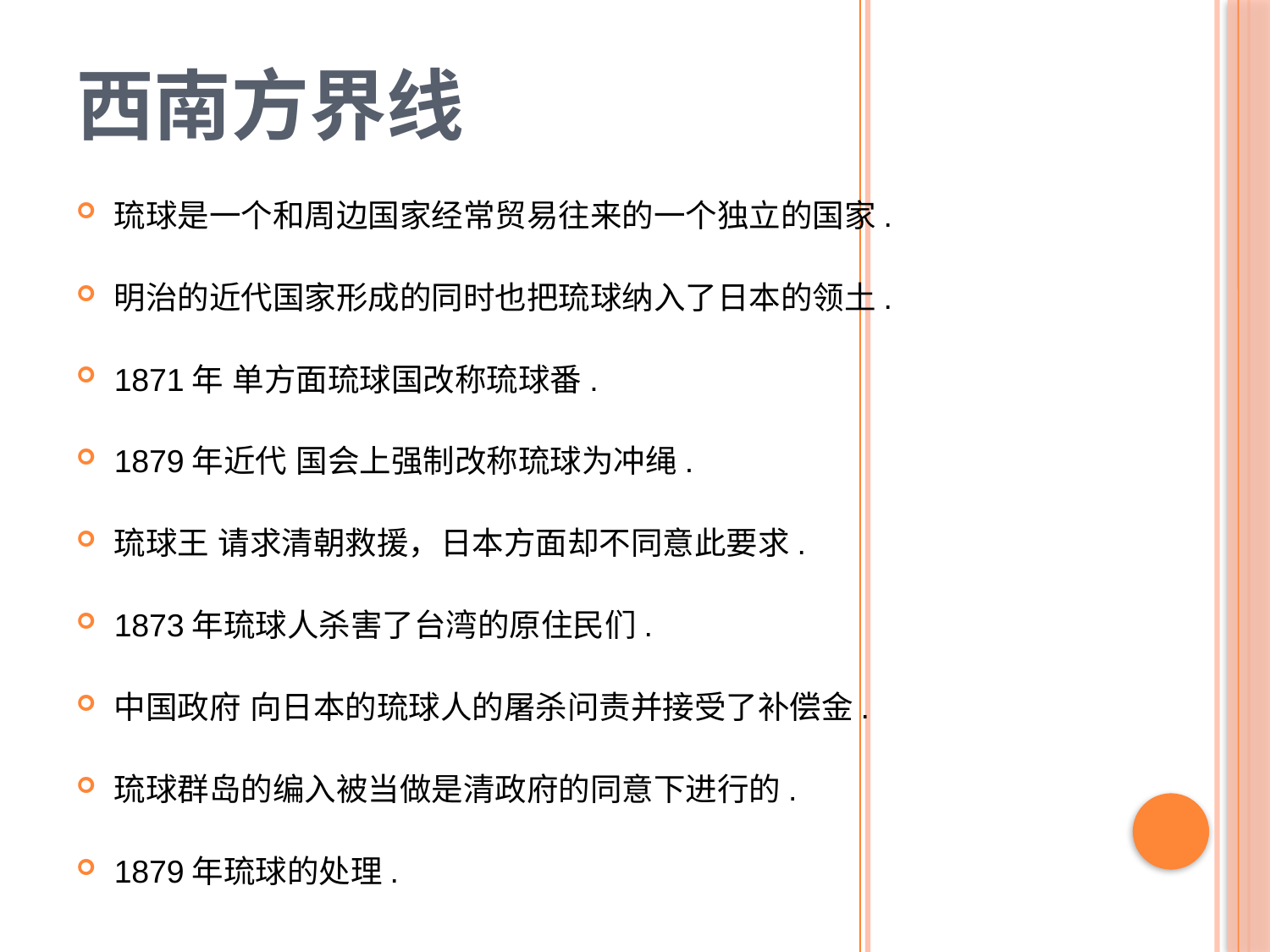

# 西南方界线
琉球是一个和周边国家经常贸易往来的一个独立的国家.

明治的近代国家形成的同时也把琉球纳入了日本的领土.

1871年 单方面琉球国改称琉球番.

1879年近代 国会上强制改称琉球为冲绳.

琉球王 请求清朝救援，日本方面却不同意此要求.

1873年琉球人杀害了台湾的原住民们.

中国政府 向日本的琉球人的屠杀问责并接受了补偿金.

琉球群岛的编入被当做是清政府的同意下进行的.

1879年琉球的处理.